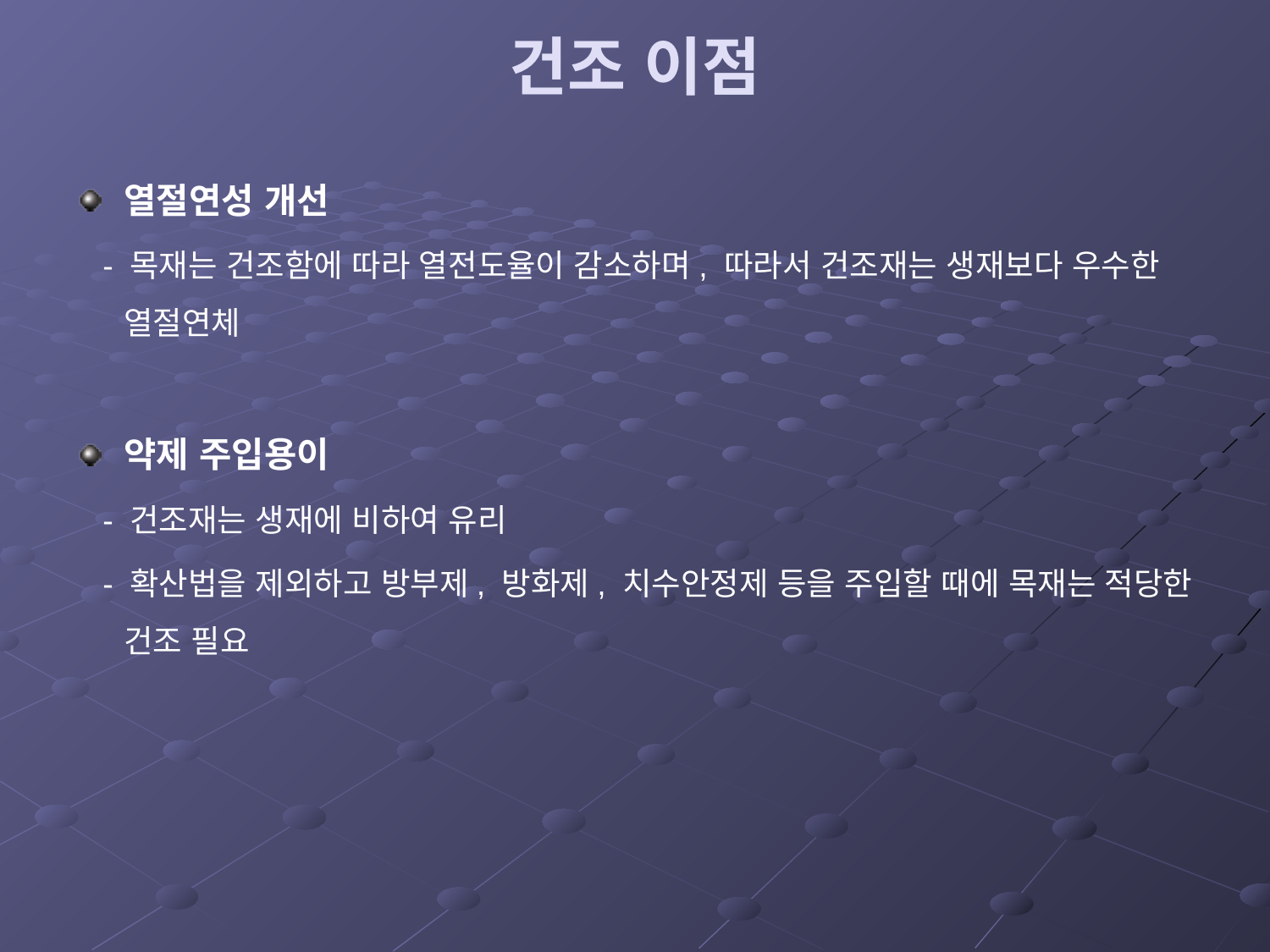

# 건조 이점
열절연성 개선
   - 목재는 건조함에 따라 열전도율이 감소하며, 따라서 건조재는 생재보다 우수한  열절연체

약제 주입용이
   - 건조재는 생재에 비하여 유리
   - 확산법을 제외하고 방부제, 방화제, 치수안정제 등을 주입할 때에 목재는 적당한 건조 필요